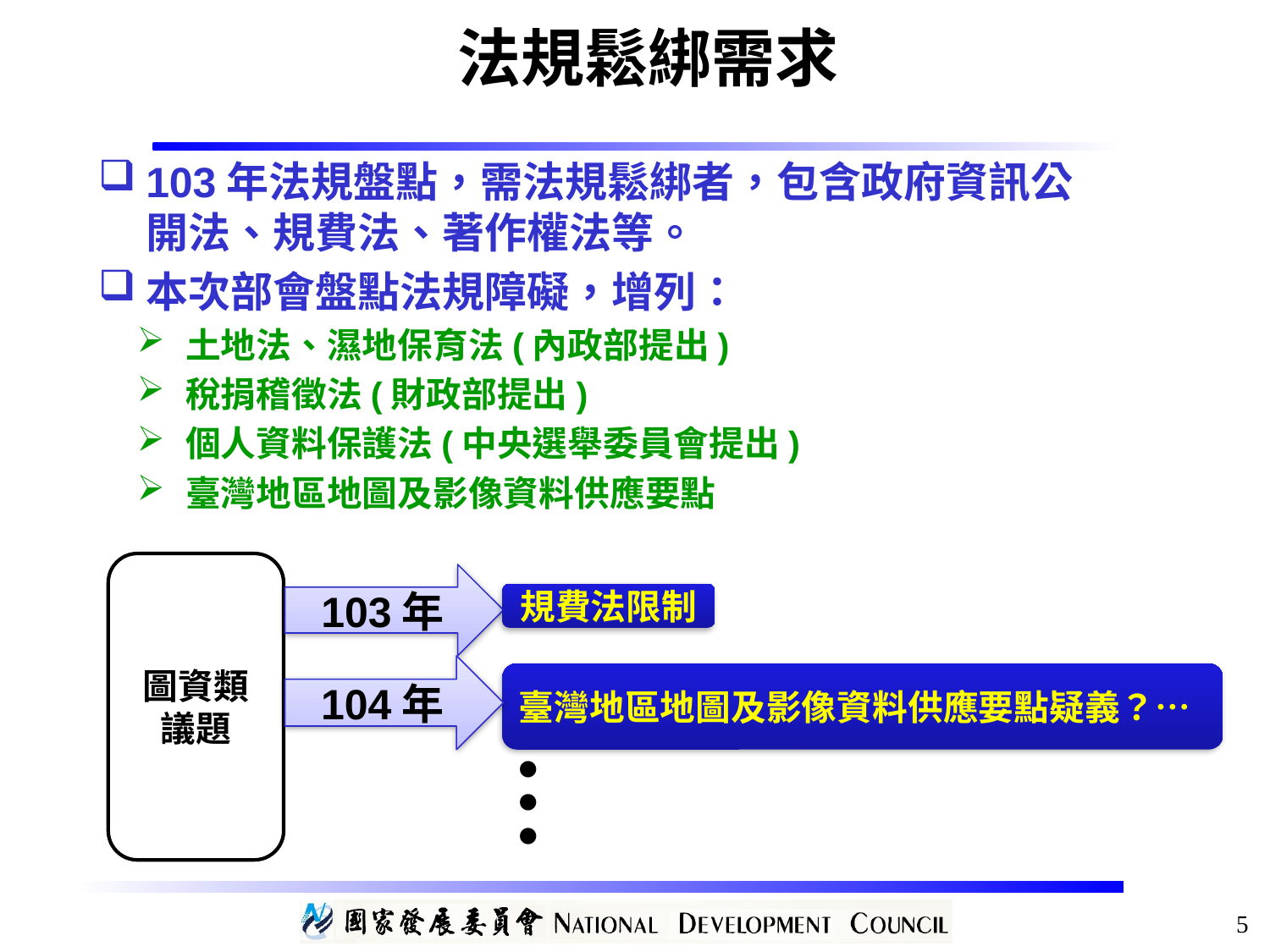

法規鬆綁需求
103年法規盤點，需法規鬆綁者，包含政府資訊公開法、規費法、著作權法等。
本次部會盤點法規障礙，增列：
土地法、濕地保育法(內政部提出)
稅捐稽徵法(財政部提出)
個人資料保護法(中央選舉委員會提出)
臺灣地區地圖及影像資料供應要點

圖資類議題
103年
規費法限制
104年
臺灣地區地圖及影像資料供應要點疑義？…

5